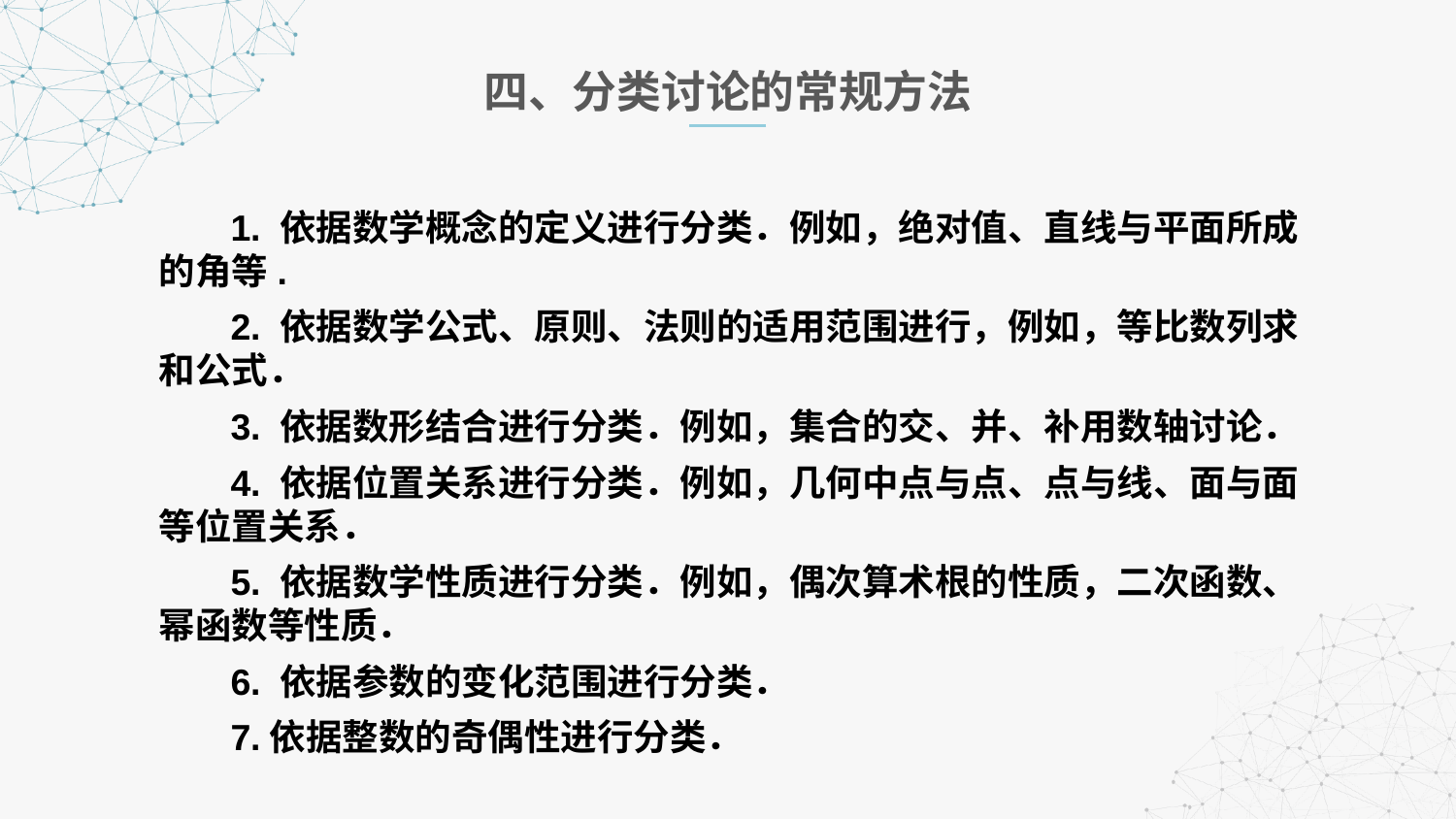

四、分类讨论的常规方法
       1. 依据数学概念的定义进行分类．例如，绝对值、直线与平面所成的角等.
       2. 依据数学公式、原则、法则的适用范围进行，例如，等比数列求和公式．
       3. 依据数形结合进行分类．例如，集合的交、并、补用数轴讨论．
       4. 依据位置关系进行分类．例如，几何中点与点、点与线、面与面等位置关系．
       5. 依据数学性质进行分类．例如，偶次算术根的性质，二次函数、幂函数等性质．
       6. 依据参数的变化范围进行分类．
       7.依据整数的奇偶性进行分类．